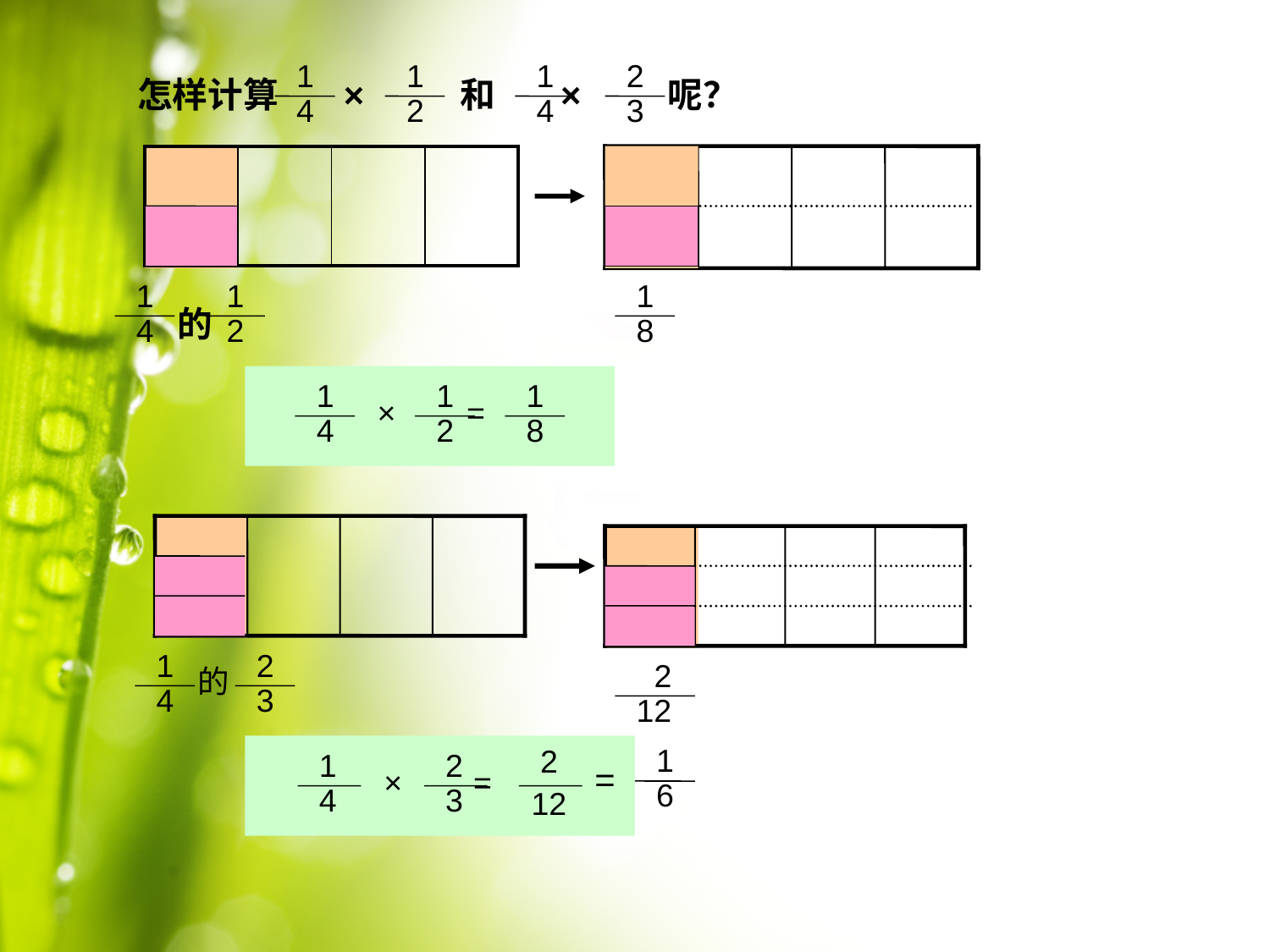

怎样计算       ×         和       ×        呢？
 1
 4

 1
 2

 1
 4

 2
 3

|  |  |  |  |
| --- | --- | --- | --- |

 1
 4

 1
 2

的
 1
 8

 1
 4

×        =
 1
 2

 1
 8

 1
 4

的
 2
 3

   2
 12

 1
 4

×        =
 2
 3

 2
 12

=
 1
 6